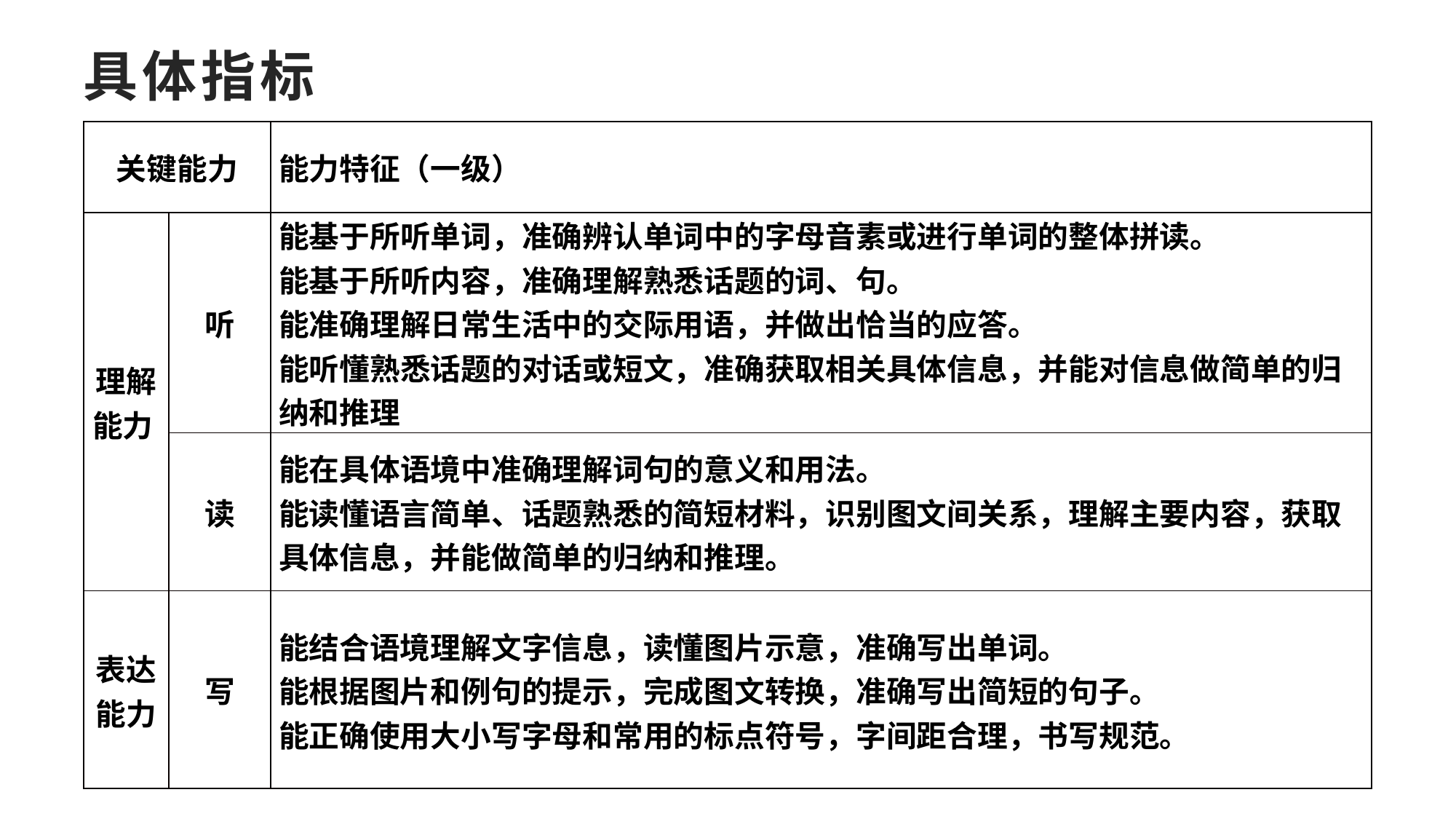

# 具体指标
| 关键能力 |  | 能力特征（一级） |
| --- | --- | --- |
| 理解能力 | 听 | 能基于所听单词，准确辨认单词中的字母音素或进行单词的整体拼读。 能基于所听内容，准确理解熟悉话题的词、句。 能准确理解日常生活中的交际用语，并做出恰当的应答。 能听懂熟悉话题的对话或短文，准确获取相关具体信息，并能对信息做简单的归纳和推理 |
|  | 读 | 能在具体语境中准确理解词句的意义和用法。 能读懂语言简单、话题熟悉的简短材料，识别图文间关系，理解主要内容，获取具体信息，并能做简单的归纳和推理。 |
| 表达能力 | 写 | 能结合语境理解文字信息，读懂图片示意，准确写出单词。 能根据图片和例句的提示，完成图文转换，准确写出简短的句子。 能正确使用大小写字母和常用的标点符号，字间距合理，书写规范。 |